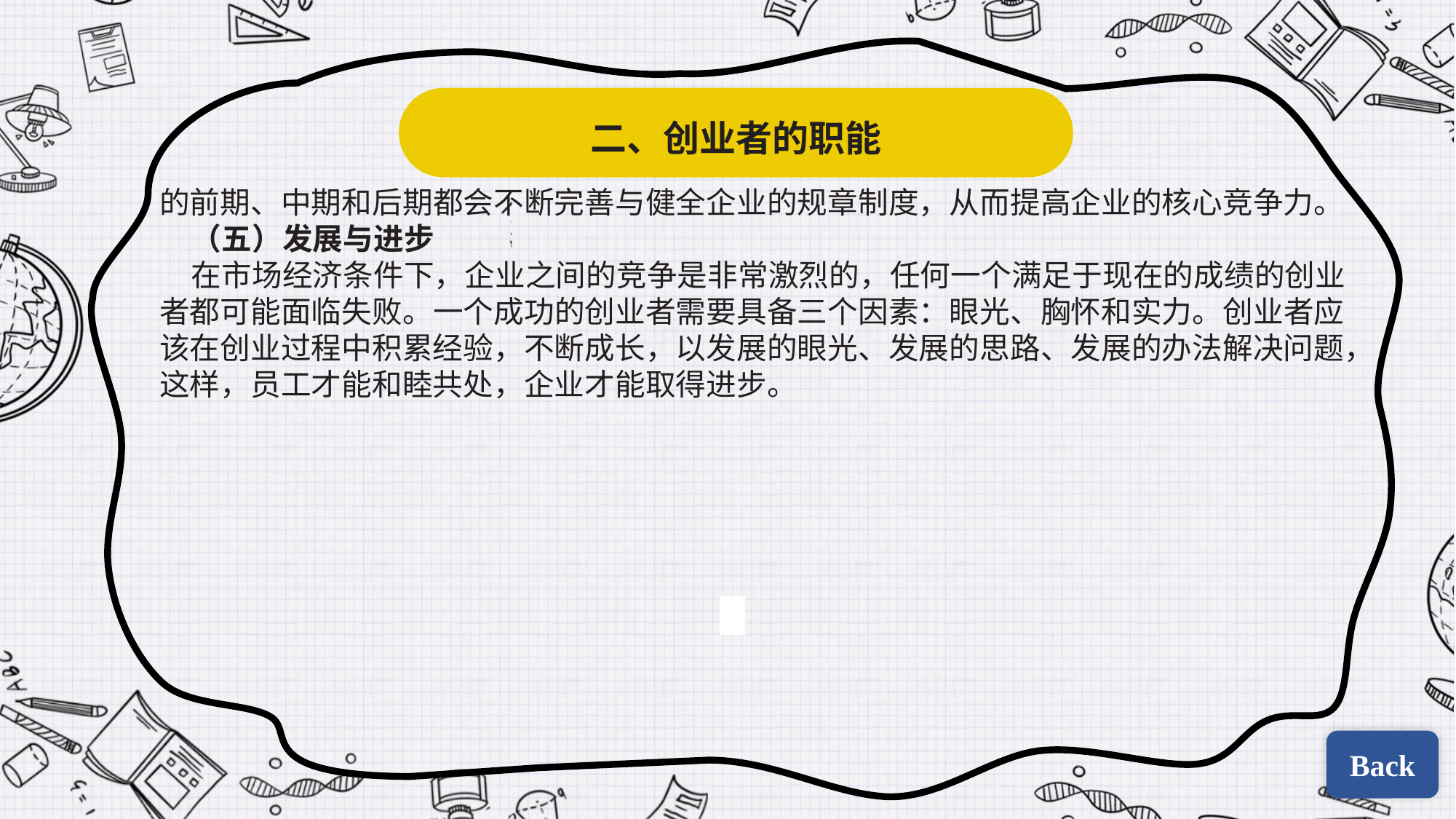

二、创业者的职能
的前期、中期和后期都会不断完善与健全企业的规章制度，从而提高企业的核心竞争力。
（五）发展与进步
在市场经济条件下，企业之间的竞争是非常激烈的，任何一个满足于现在的成绩的创业者都可能面临失败。一个成功的创业者需要具备三个因素：眼光、胸怀和实力。创业者应该在创业过程中积累经验，不断成长，以发展的眼光、发展的思路、发展的办法解决问题，这样，员工才能和睦共处，企业才能取得进步。
|  |  |
| --- | --- |
|  |  |

Back